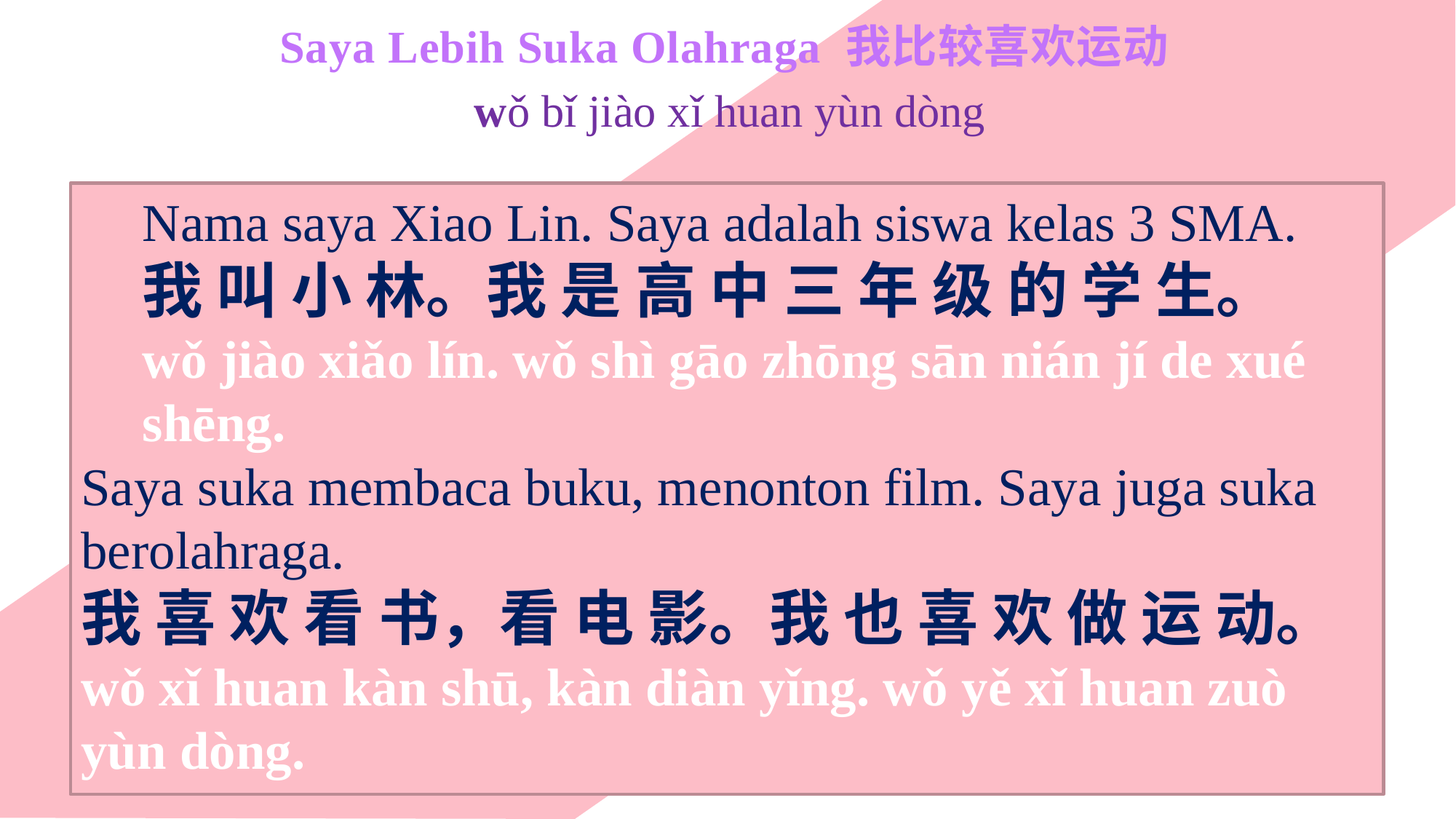

Saya Lebih Suka Olahraga 我比较喜欢运动
wǒ bǐ jiào xǐ huan yùn dòng
	Nama saya Xiao Lin. Saya adalah siswa kelas 3 SMA.
	我 叫 小 林。我 是 高 中 三 年 级 的 学 生。
	wǒ jiào xiǎo lín. wǒ shì gāo zhōng sān nián jí de xué shēng.
Saya suka membaca buku, menonton film. Saya juga suka berolahraga.
我 喜 欢 看 书，看 电 影。我 也 喜 欢 做 运 动。
wǒ xǐ huan kàn shū, kàn diàn yǐng. wǒ yě xǐ huan zuò yùn dòng.